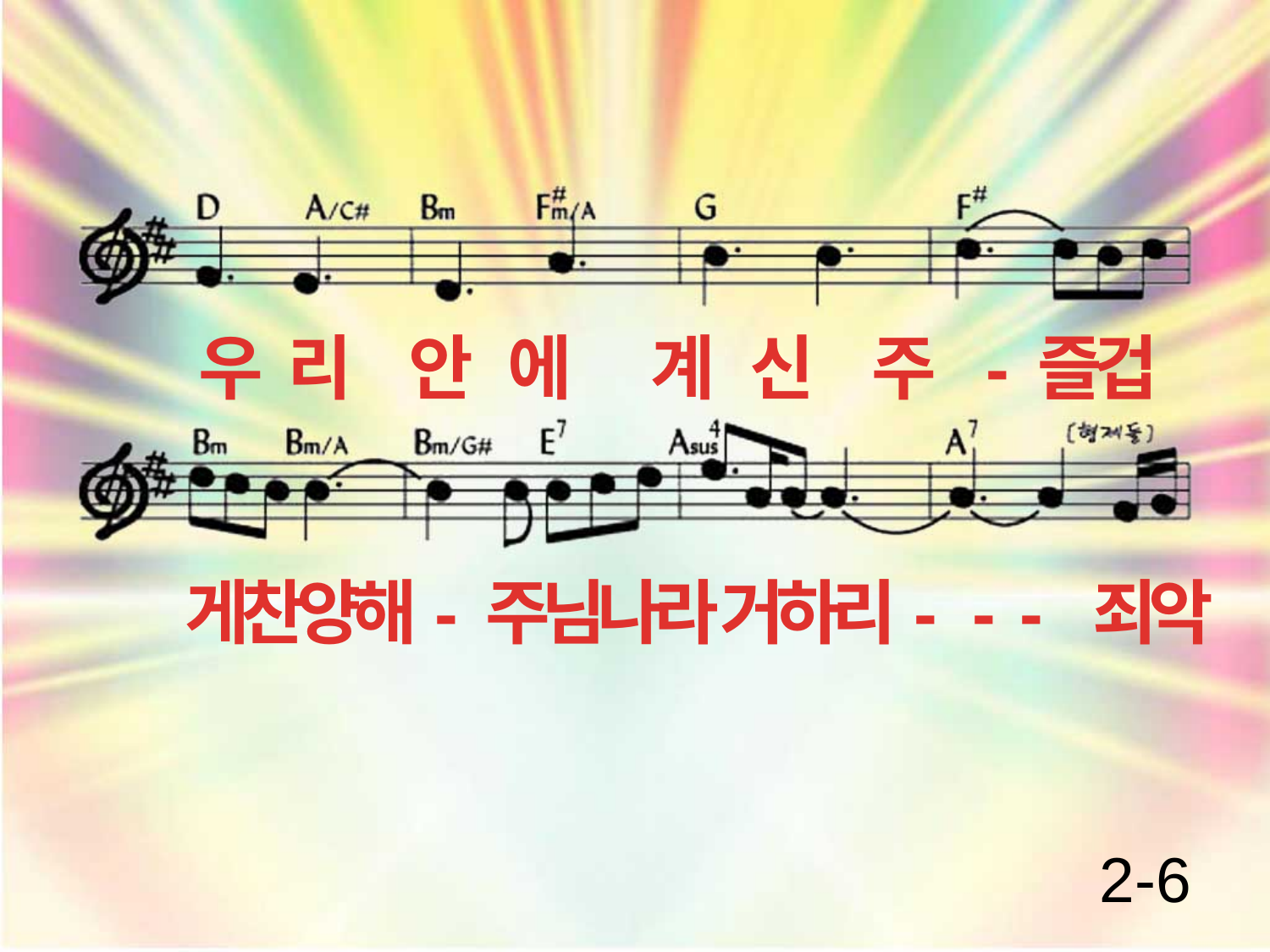

우   리      안    에        계    신      주   - 즐겁
게찬양해- 주님나라 거하리-    -   -   죄악
2-6